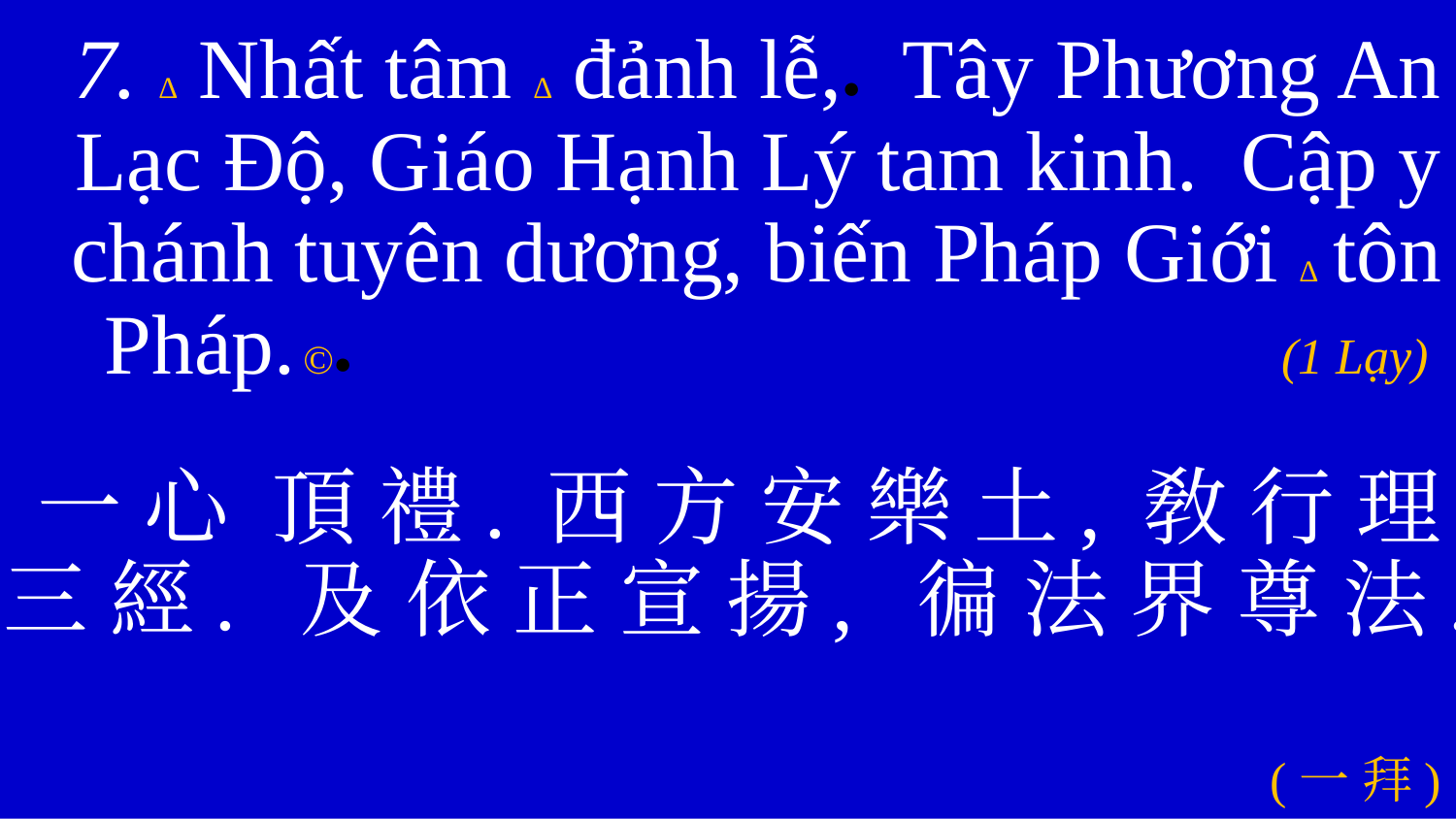

7. ∆ Nhất tâm ∆ đảnh lễ,●  Tây Phương An Lạc Độ, Giáo Hạnh Lý tam kinh.  Cập y chánh tuyên dương, biến Pháp Giới ∆  tôn Pháp. ©● 							 (1 Lạy)

一 心  頂 禮. 西 方 安 樂 土, 敎 行 理 三 經.  及 依 正 宣 揚,  徧 法 界 尊 法.
(一 拜)